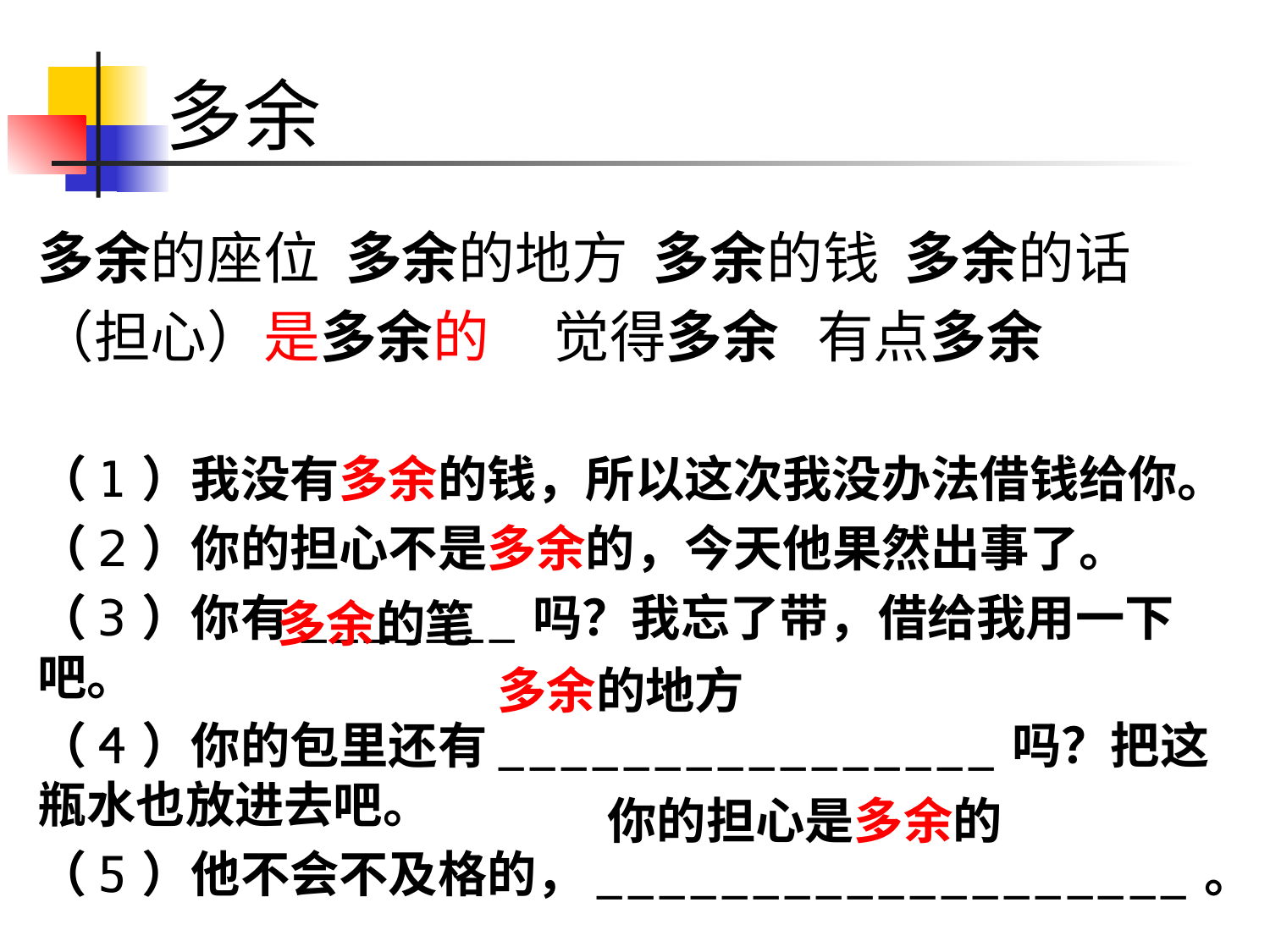

# 多余
多余的座位  多余的地方  多余的钱  多余的话
（担心）是多余的     觉得多余   有点多余

（1）我没有多余的钱，所以这次我没办法借钱给你。
（2）你的担心不是多余的，今天他果然出事了。
（3）你有_______吗？我忘了带，借给我用一下吧。
（4）你的包里还有________________吗？把这瓶水也放进去吧。
（5）他不会不及格的，___________________。
多余的笔
多余的地方
你的担心是多余的